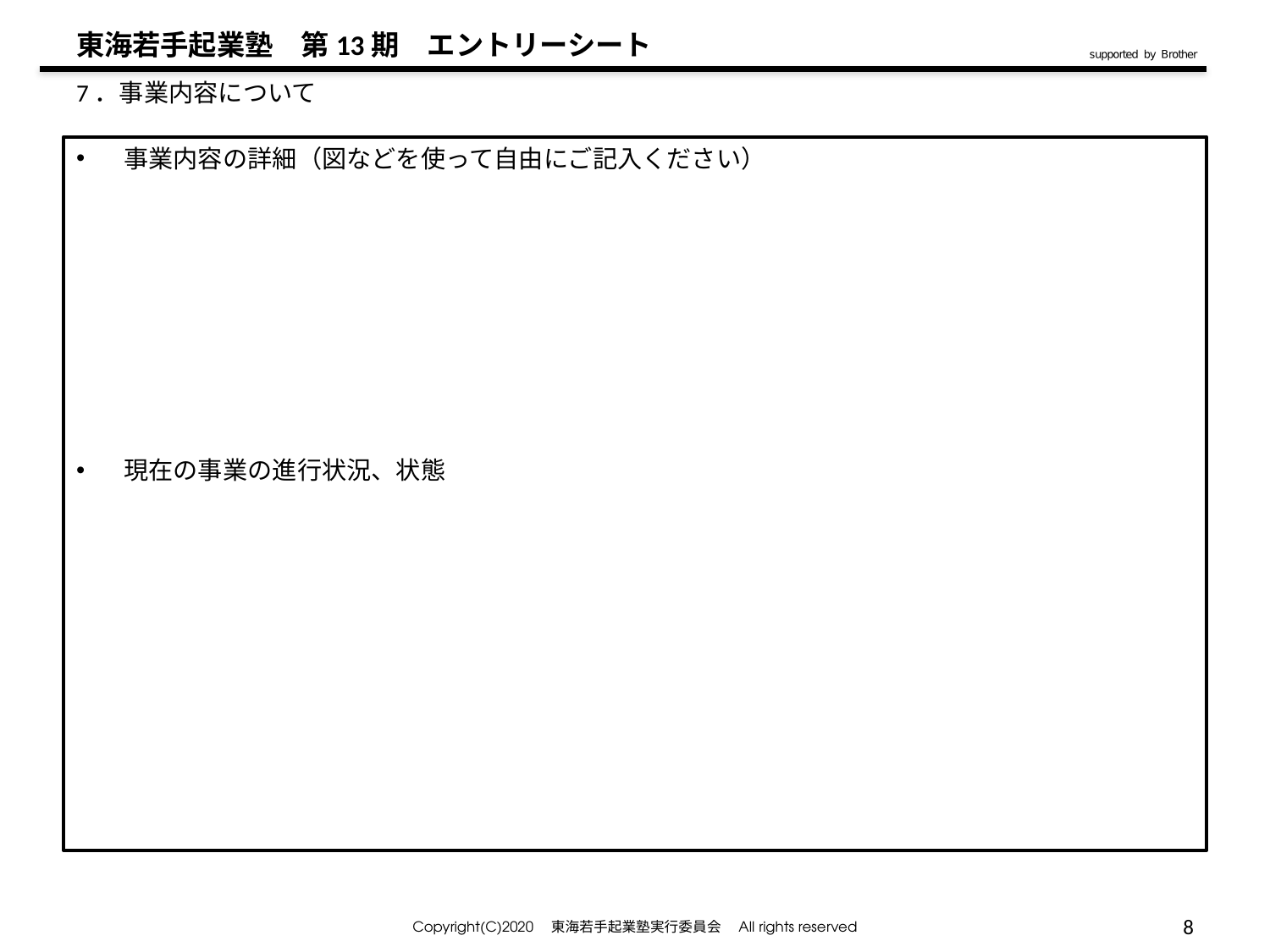

# 7．事業内容について
事業内容の詳細（図などを使って自由にご記入ください）

現在の事業の進行状況、状態

Copyright(C)2020　東海若手起業塾実行委員会　All rights reserved
8